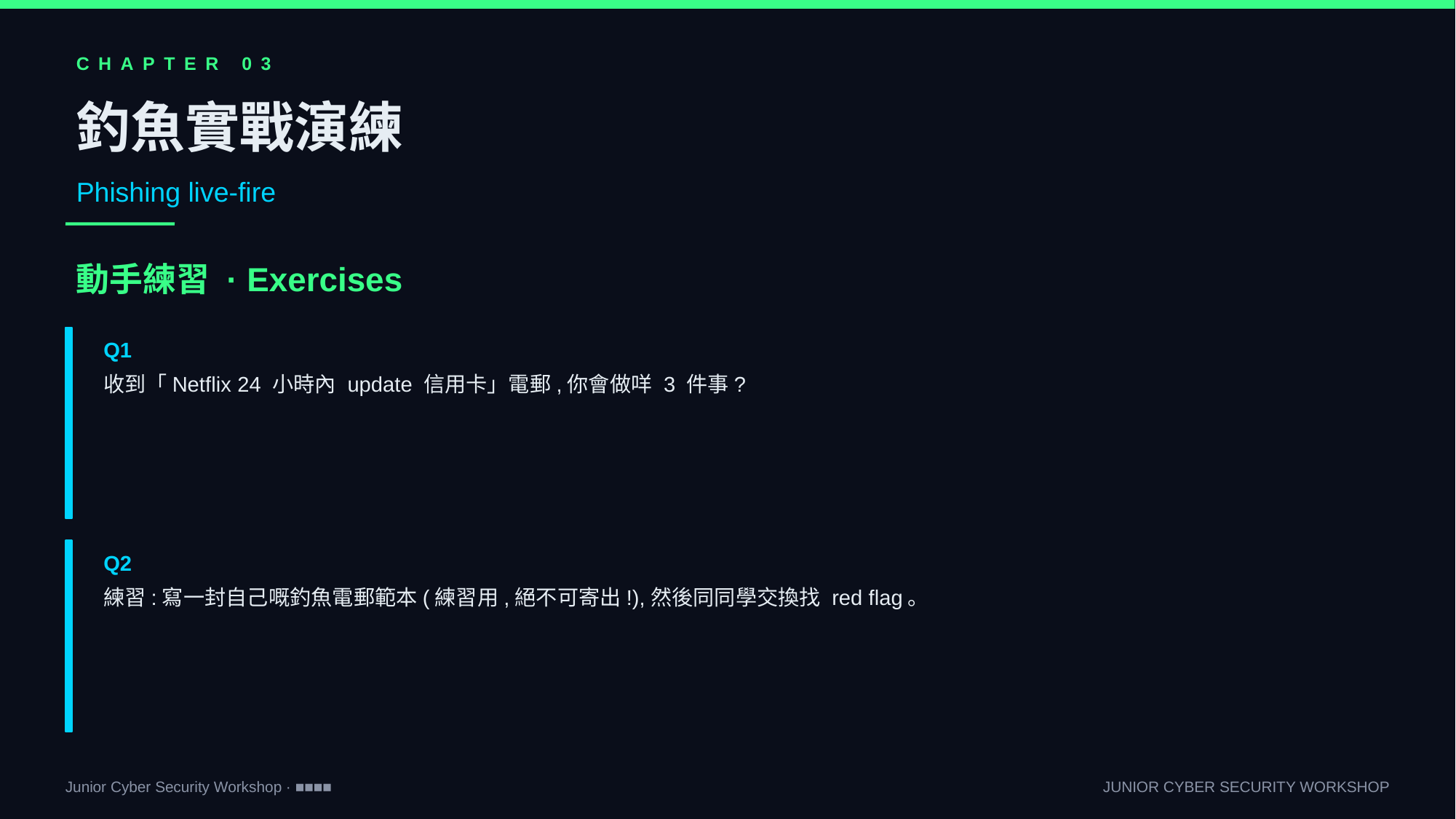

CHAPTER 03
釣魚實戰演練
Phishing live-fire

動手練習 · Exercises

Q1
收到「Netflix 24 小時內 update 信用卡」電郵,你會做咩 3 件事?

Q2
練習:寫一封自己嘅釣魚電郵範本(練習用,絕不可寄出!),然後同同學交換找 red flag。